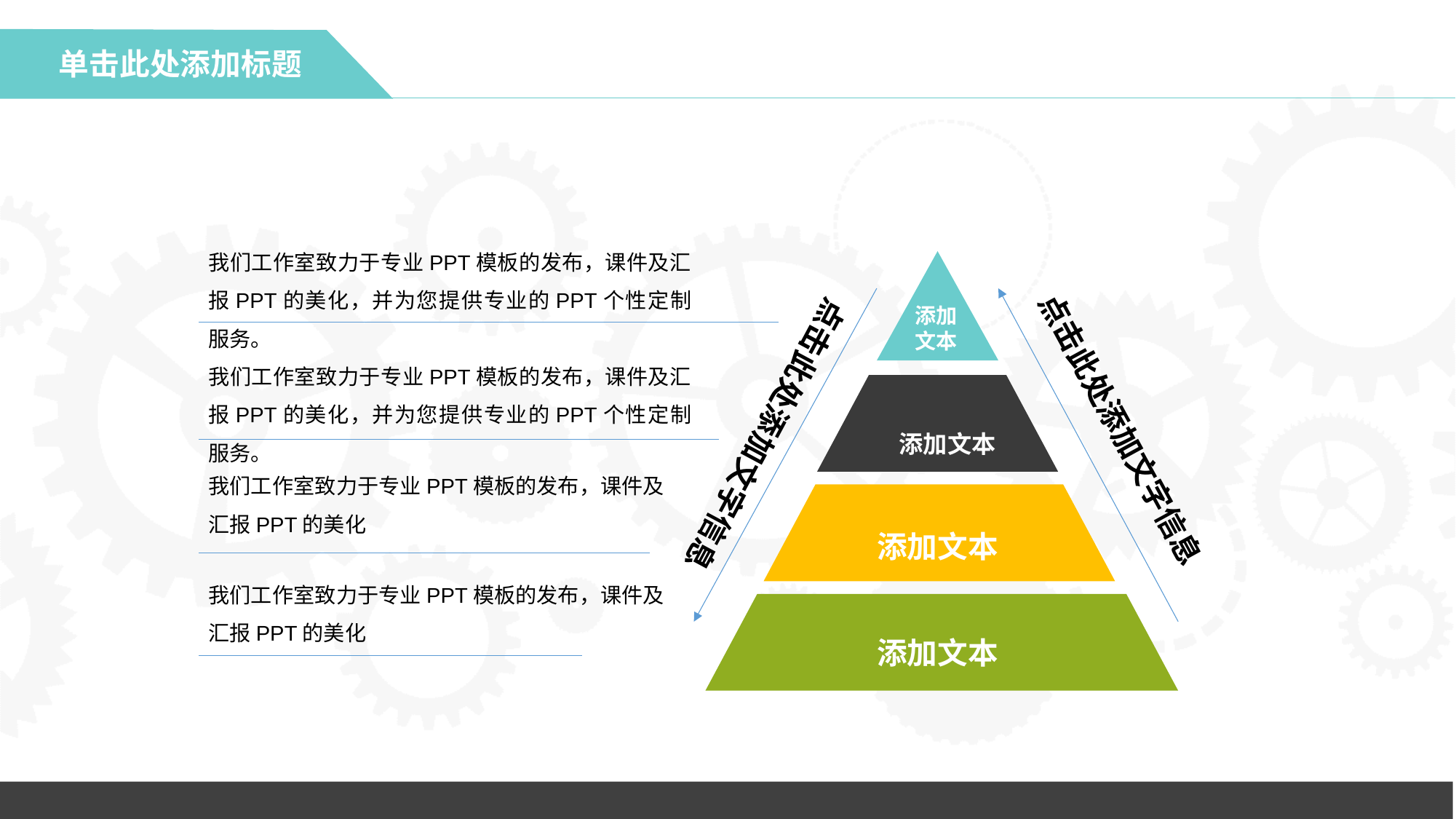

单击此处添加标题
我们工作室致力于专业PPT模板的发布，课件及汇报PPT的美化，并为您提供专业的PPT个性定制服务。

添加文本
我们工作室致力于专业PPT模板的发布，课件及汇报PPT的美化，并为您提供专业的PPT个性定制服务。

添加文本
点击此处添加文字信息
点击此处添加文字信息
我们工作室致力于专业PPT模板的发布，课件及汇报PPT的美化

添加文本
我们工作室致力于专业PPT模板的发布，课件及汇报PPT的美化

添加文本